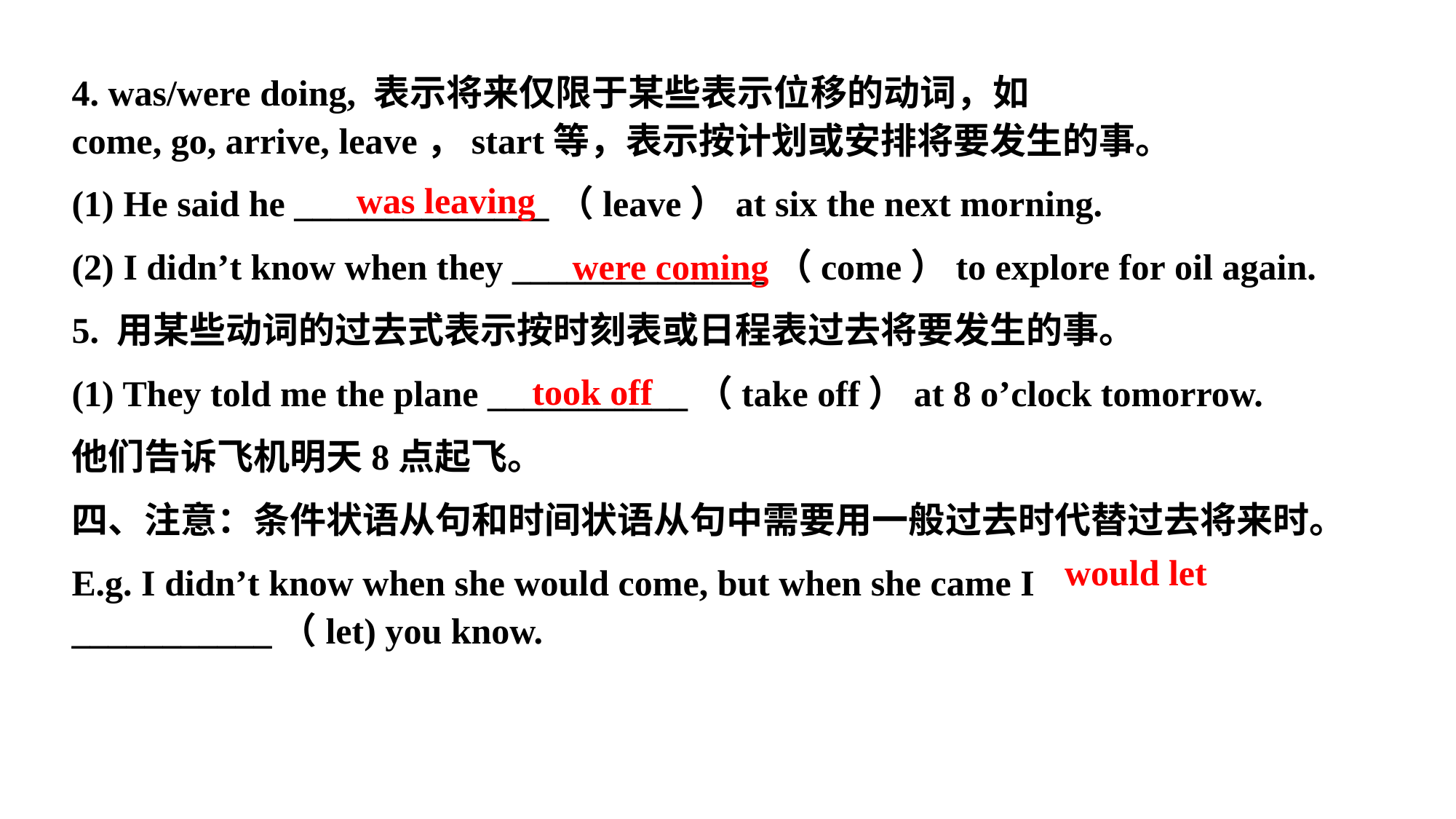

4. was/were doing, 表示将来仅限于某些表示位移的动词，如come, go, arrive, leave，start等，表示按计划或安排将要发生的事。
(1) He said he ______________（leave）at six the next morning.
(2) I didn’t know when they ______________（come）to explore for oil again.
5. 用某些动词的过去式表示按时刻表或日程表过去将要发生的事。
(1) They told me the plane ___________（take off）at 8 o’clock tomorrow.
他们告诉飞机明天8点起飞。
四、注意：条件状语从句和时间状语从句中需要用一般过去时代替过去将来时。
E.g. I didn’t know when she would come, but when she came I ___________（let) you know.
was leaving
were coming
took off
would let